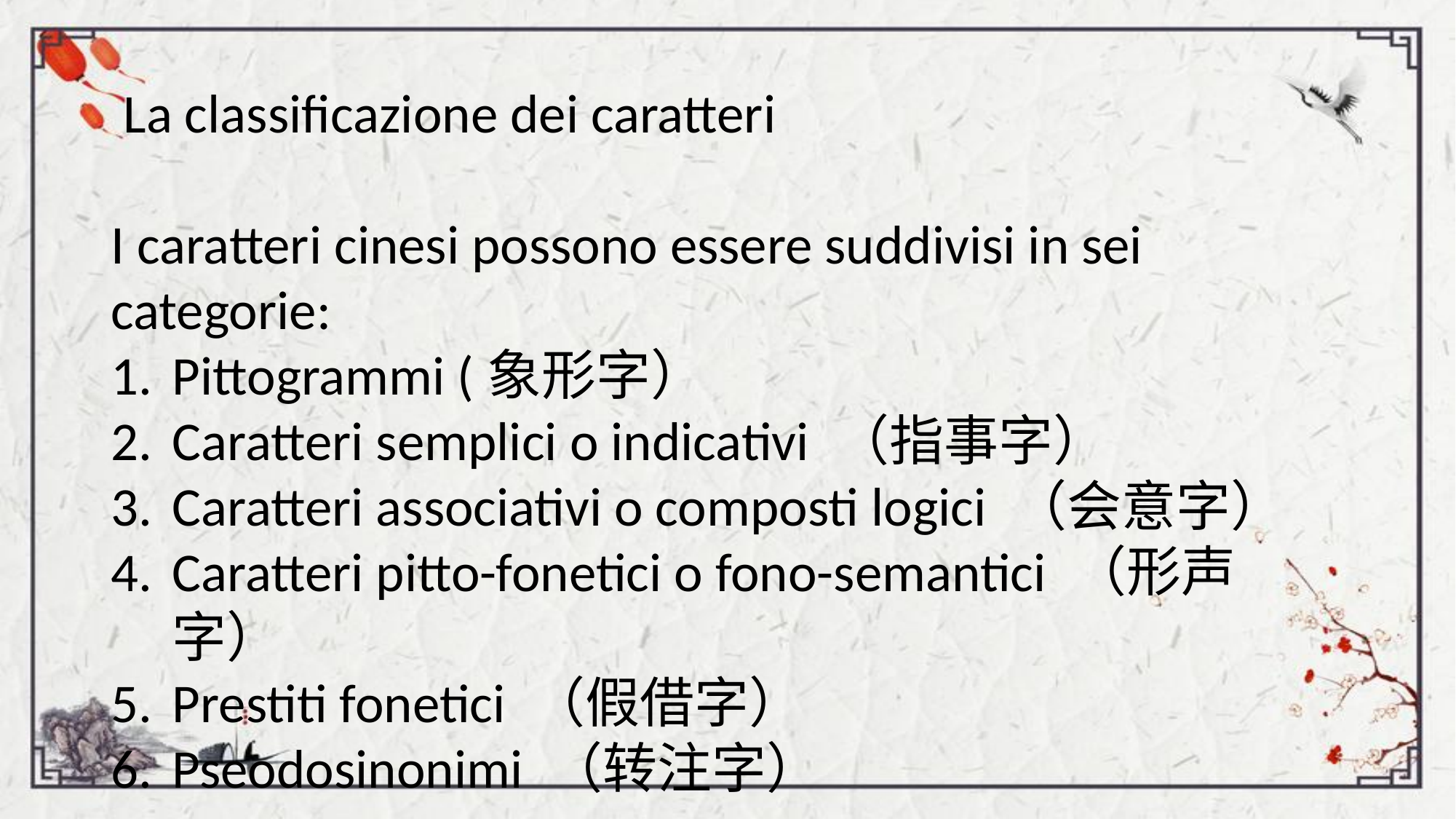

La classificazione dei caratteri

I caratteri cinesi possono essere suddivisi in sei categorie:
Pittogrammi (象形字）
Caratteri semplici o indicativi （指事字）
Caratteri associativi o composti logici （会意字）
Caratteri pitto-fonetici o fono-semantici （形声字）
Prestiti fonetici （假借字）
Pseodosinonimi （转注字）